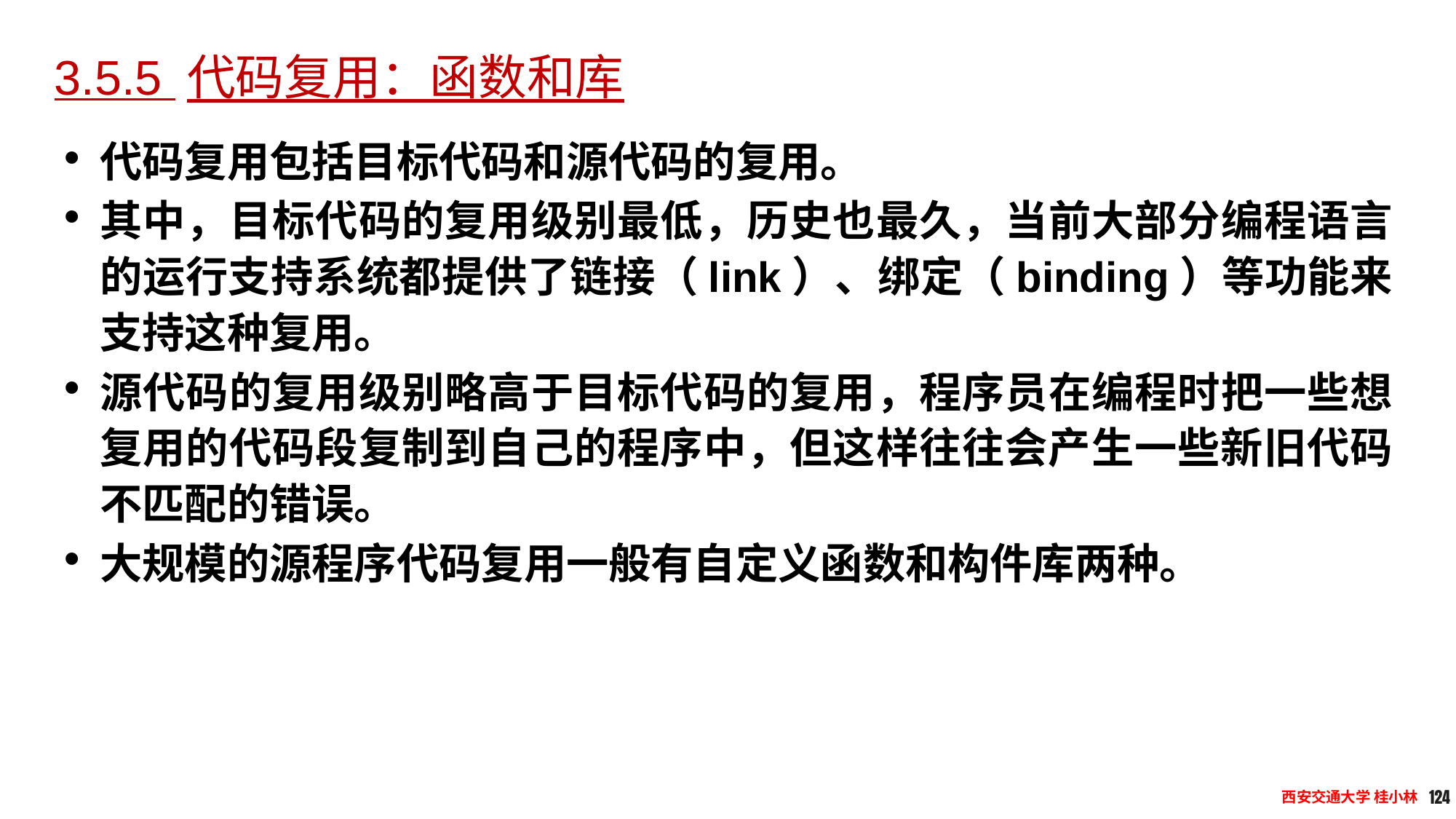

# 3.5.5 代码复用：函数和库
代码复用包括目标代码和源代码的复用。
其中，目标代码的复用级别最低，历史也最久，当前大部分编程语言的运行支持系统都提供了链接（link）、绑定（binding）等功能来支持这种复用。
源代码的复用级别略高于目标代码的复用，程序员在编程时把一些想复用的代码段复制到自己的程序中，但这样往往会产生一些新旧代码不匹配的错误。
大规模的源程序代码复用一般有自定义函数和构件库两种。